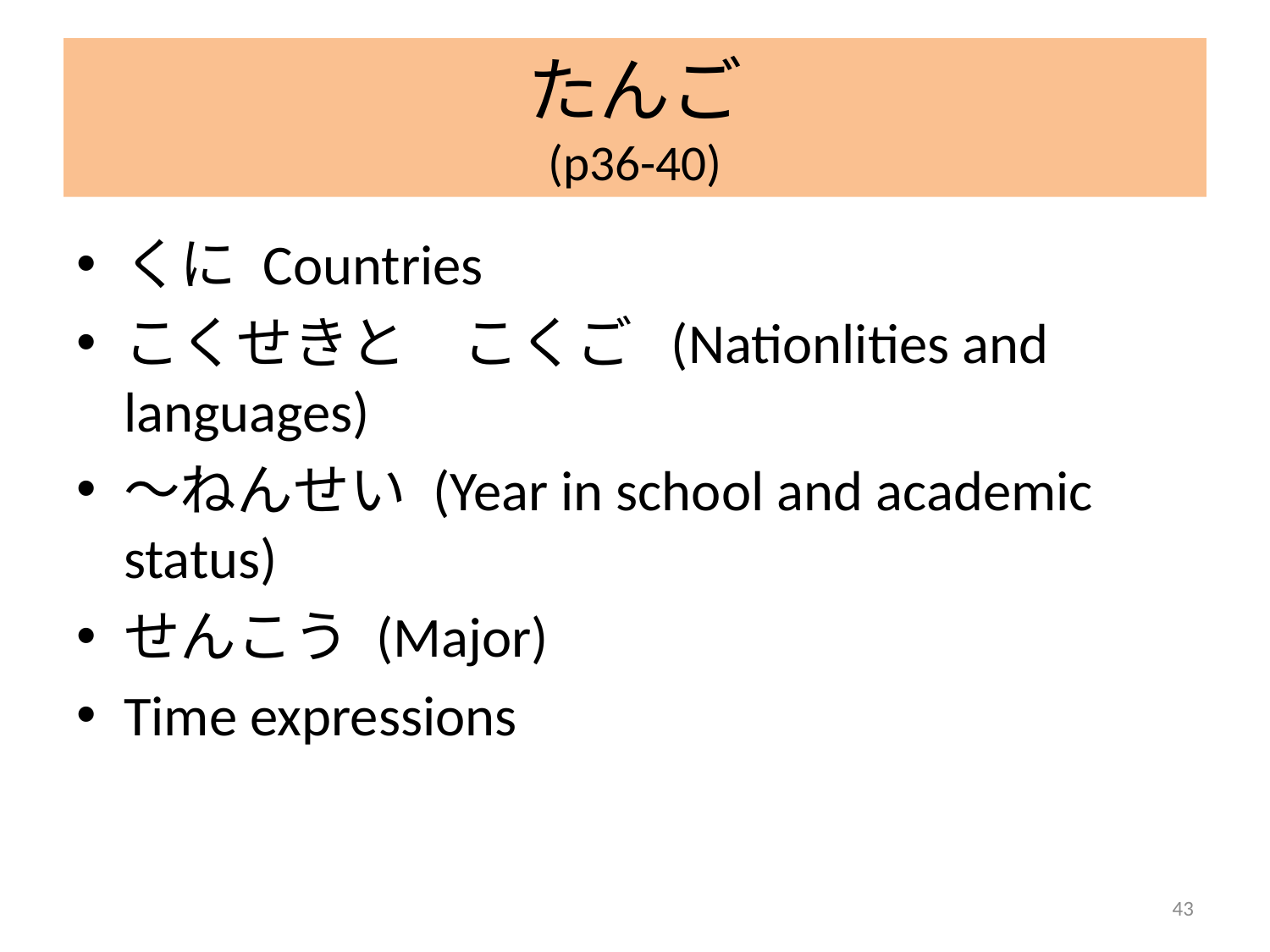

# たんご (p36-40)
くに Countries
こくせきと　こくご  (Nationlities and languages)
～ねんせい (Year in school and academic status)
せんこう (Major)
Time expressions
43